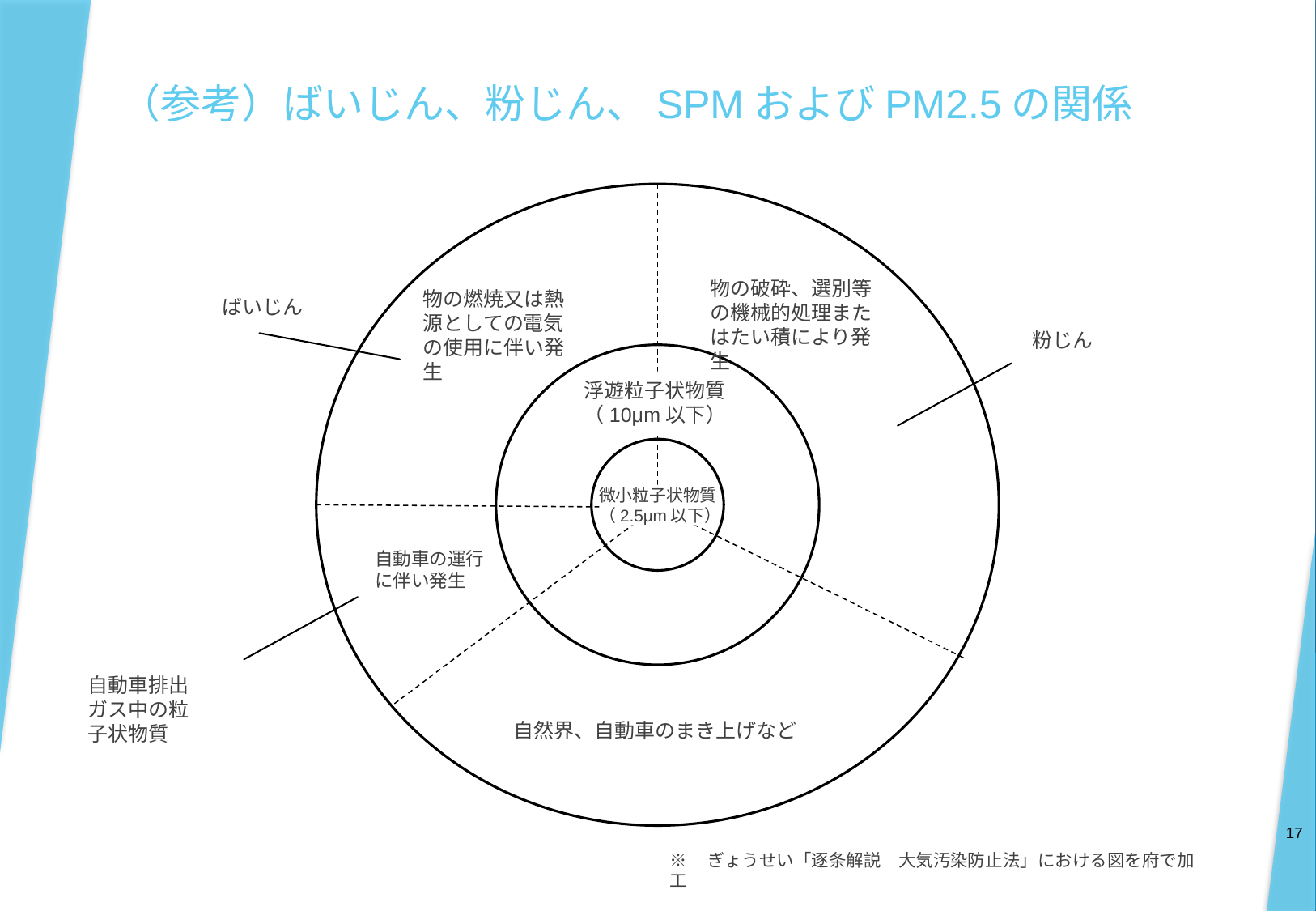

# （参考）ばいじん、粉じん、SPMおよびPM2.5の関係

物の破砕、選別等の機械的処理またはたい積により発生
物の燃焼又は熱源としての電気の使用に伴い発生
ばいじん
粉じん

浮遊粒子状物質（10μm以下）

微小粒子状物質（2.5μm以下）

自動車の運行に伴い発生
自動車排出ガス中の粒子状物質
自然界、自動車のまき上げなど
17
※　ぎょうせい「逐条解説　大気汚染防止法」における図を府で加工